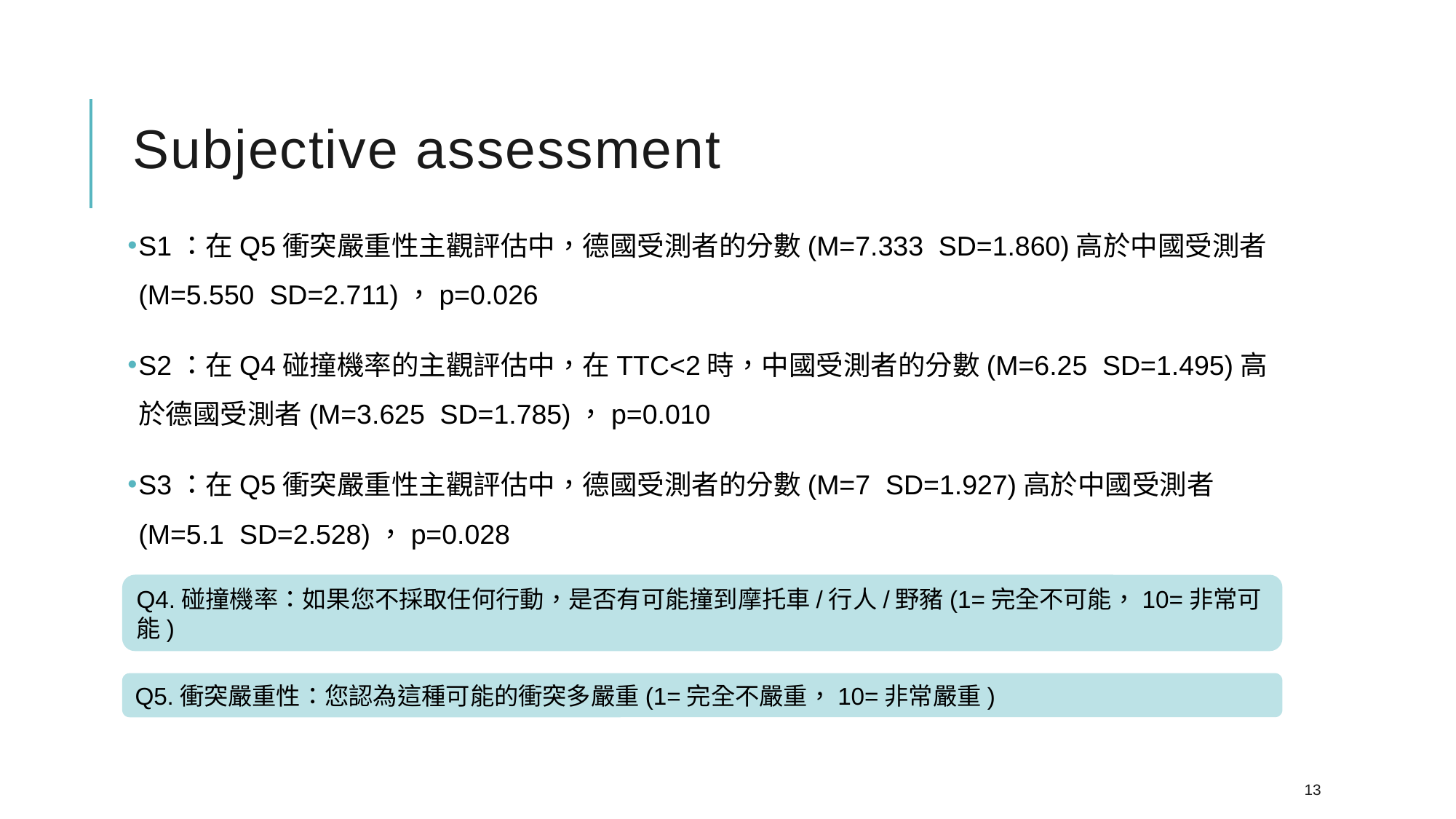

# Subjective assessment
S1：在Q5衝突嚴重性主觀評估中，德國受測者的分數(M=7.333  SD=1.860)高於中國受測者(M=5.550  SD=2.711)，p=0.026
S2：在Q4碰撞機率的主觀評估中，在TTC<2時，中國受測者的分數(M=6.25  SD=1.495)高於德國受測者(M=3.625  SD=1.785)，p=0.010
S3：在Q5衝突嚴重性主觀評估中，德國受測者的分數(M=7  SD=1.927)高於中國受測者(M=5.1  SD=2.528)，p=0.028
Q4.碰撞機率：如果您不採取任何行動，是否有可能撞到摩托車/行人/野豬(1=完全不可能，10=非常可能)
Q5.衝突嚴重性：您認為這種可能的衝突多嚴重(1=完全不嚴重，10=非常嚴重)
13